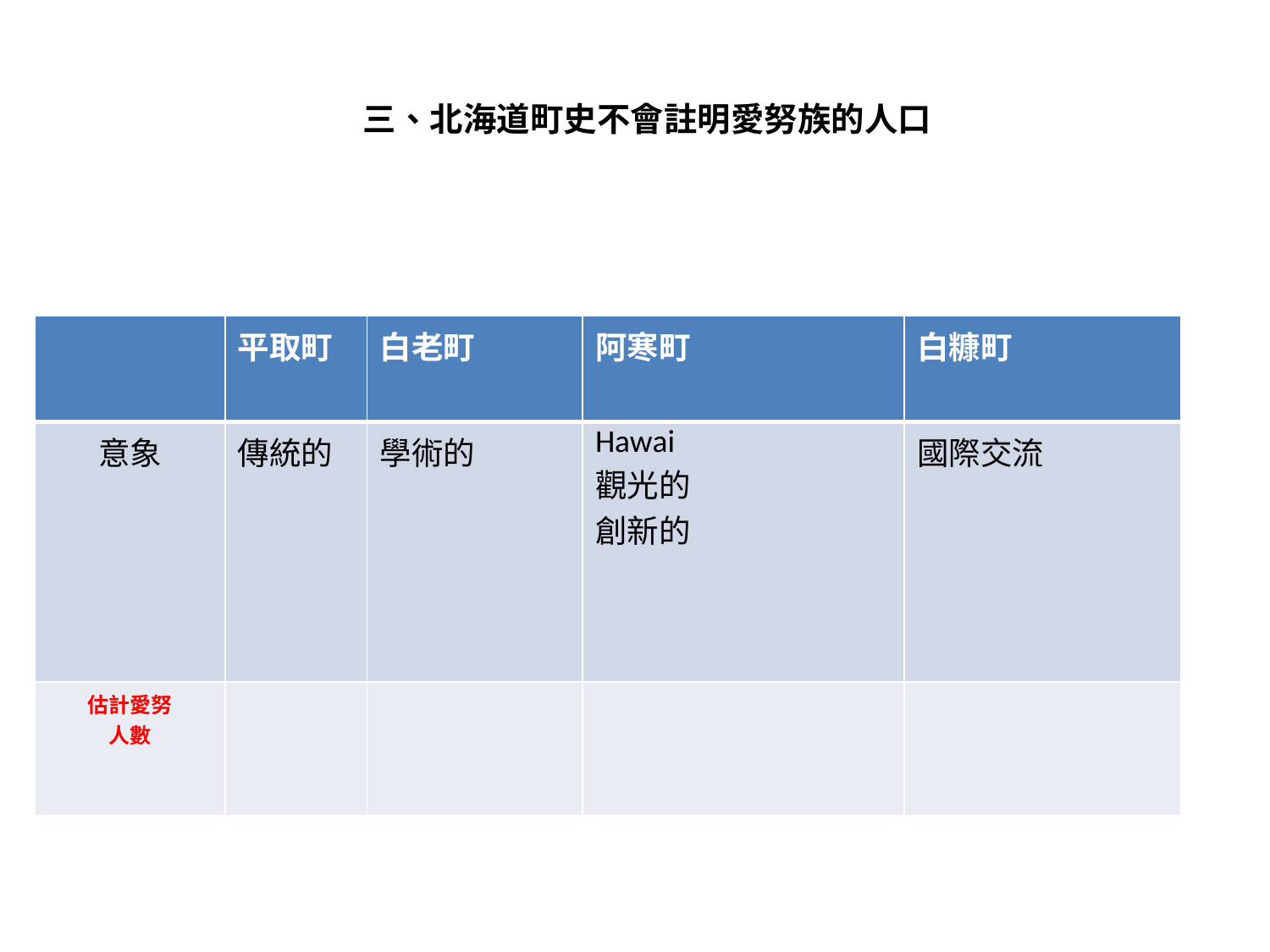

三、北海道町史不會註明愛努族的人口
#
|  | 平取町 | 白老町 | 阿寒町 | 白糠町 |
| --- | --- | --- | --- | --- |
| 意象 | 傳統的 | 學術的 | Hawai 觀光的 創新的 | 國際交流 |
| 估計愛努 人數 |  |  |  |  |